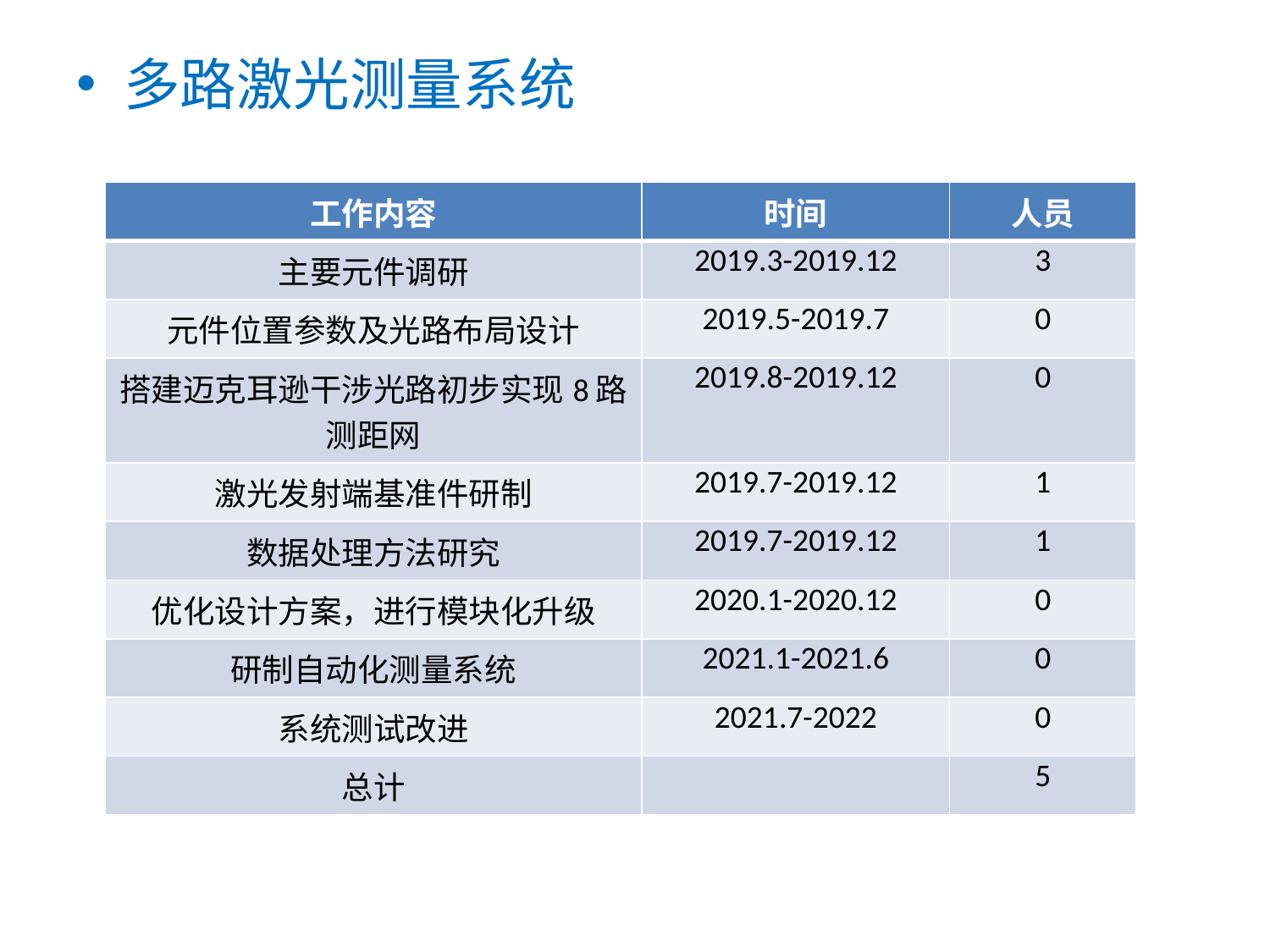

多路激光测量系统
| 工作内容 | 时间 | 人员 |
| --- | --- | --- |
| 主要元件调研 | 2019.3-2019.12 | 3 |
| 元件位置参数及光路布局设计 | 2019.5-2019.7 | 0 |
| 搭建迈克耳逊干涉光路初步实现8路测距网 | 2019.8-2019.12 | 0 |
| 激光发射端基准件研制 | 2019.7-2019.12 | 1 |
| 数据处理方法研究 | 2019.7-2019.12 | 1 |
| 优化设计方案，进行模块化升级 | 2020.1-2020.12 | 0 |
| 研制自动化测量系统 | 2021.1-2021.6 | 0 |
| 系统测试改进 | 2021.7-2022 | 0 |
| 总计 |  | 5 |